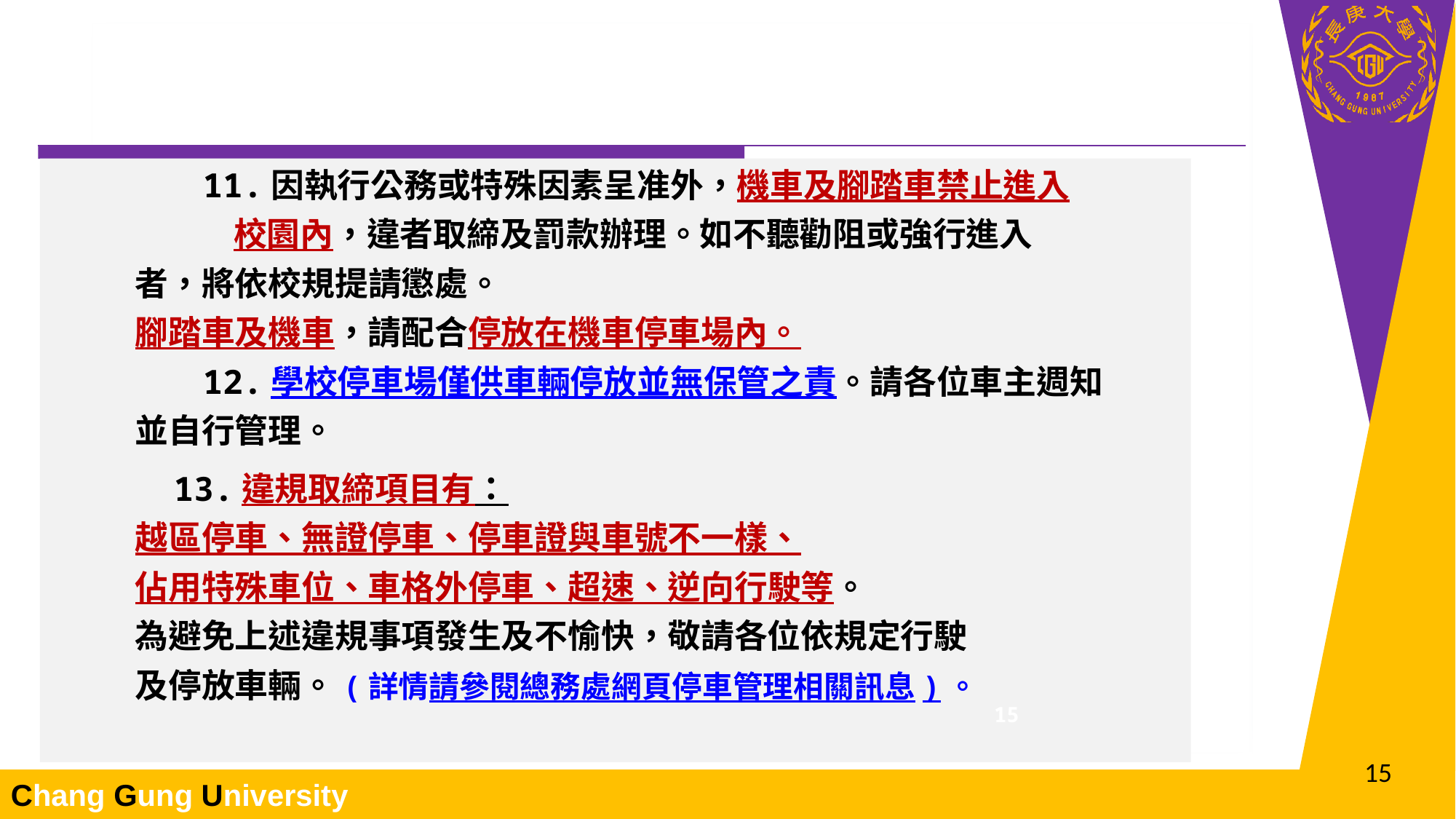

11.因執行公務或特殊因素呈准外，機車及腳踏車禁止進入
		   校園內，違者取締及罰款辦理。如不聽勸阻或強行進入
          者，將依校規提請懲處。
          腳踏車及機車，請配合停放在機車停車場內。
		12.學校停車場僅供車輛停放並無保管之責。請各位車主週知
          並自行管理。
	    13.違規取締項目有：
          越區停車、無證停車、停車證與車號不一樣、
          佔用特殊車位、車格外停車、超速、逆向行駛等。
          為避免上述違規事項發生及不愉快，敬請各位依規定行駛
          及停放車輛。(詳情請參閱總務處網頁停車管理相關訊息)。
15
15